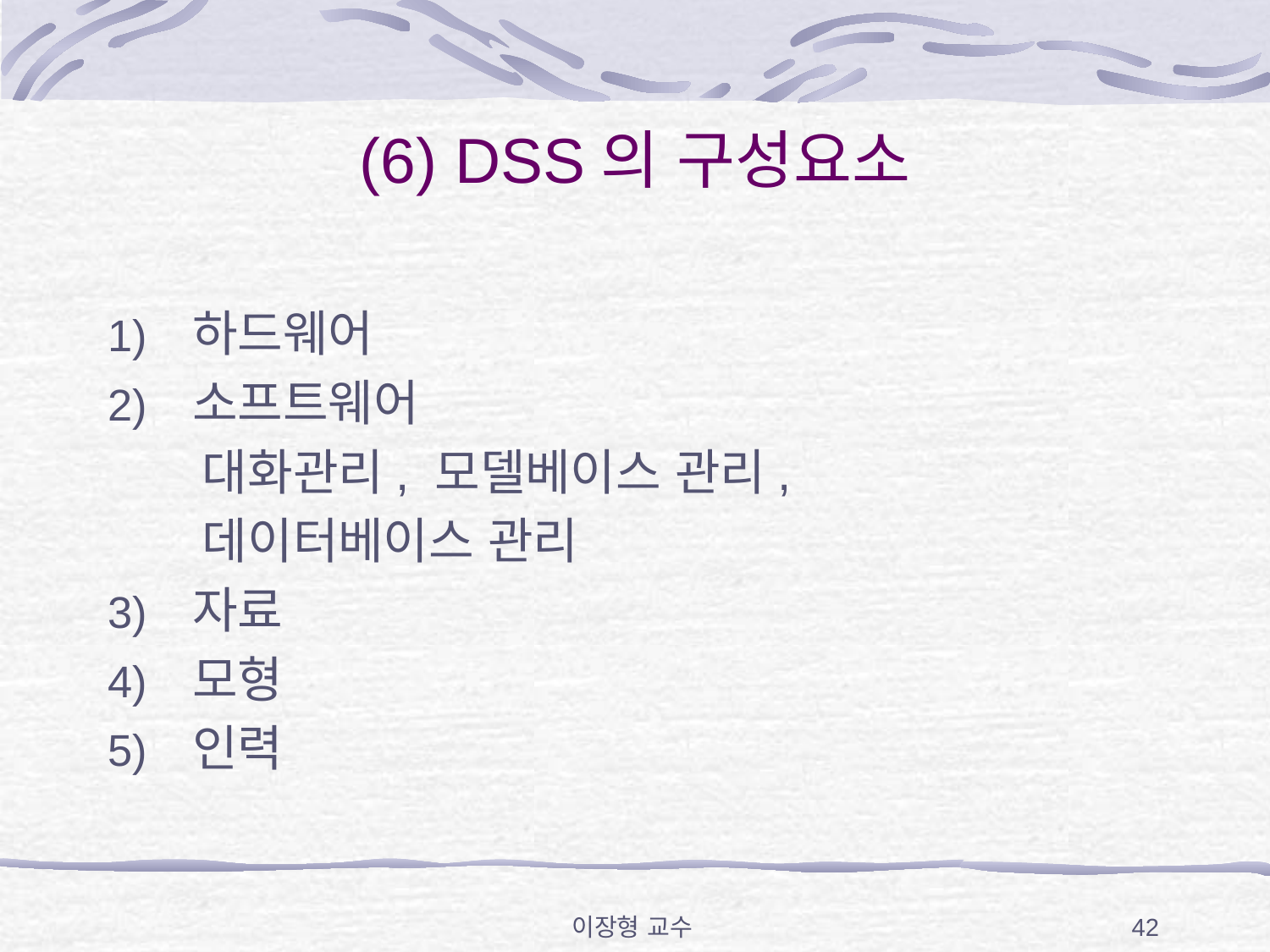

# (6) DSS의 구성요소
하드웨어
소프트웨어
      대화관리, 모델베이스 관리,
      데이터베이스 관리
자료
모형
인력
이장형 교수
42